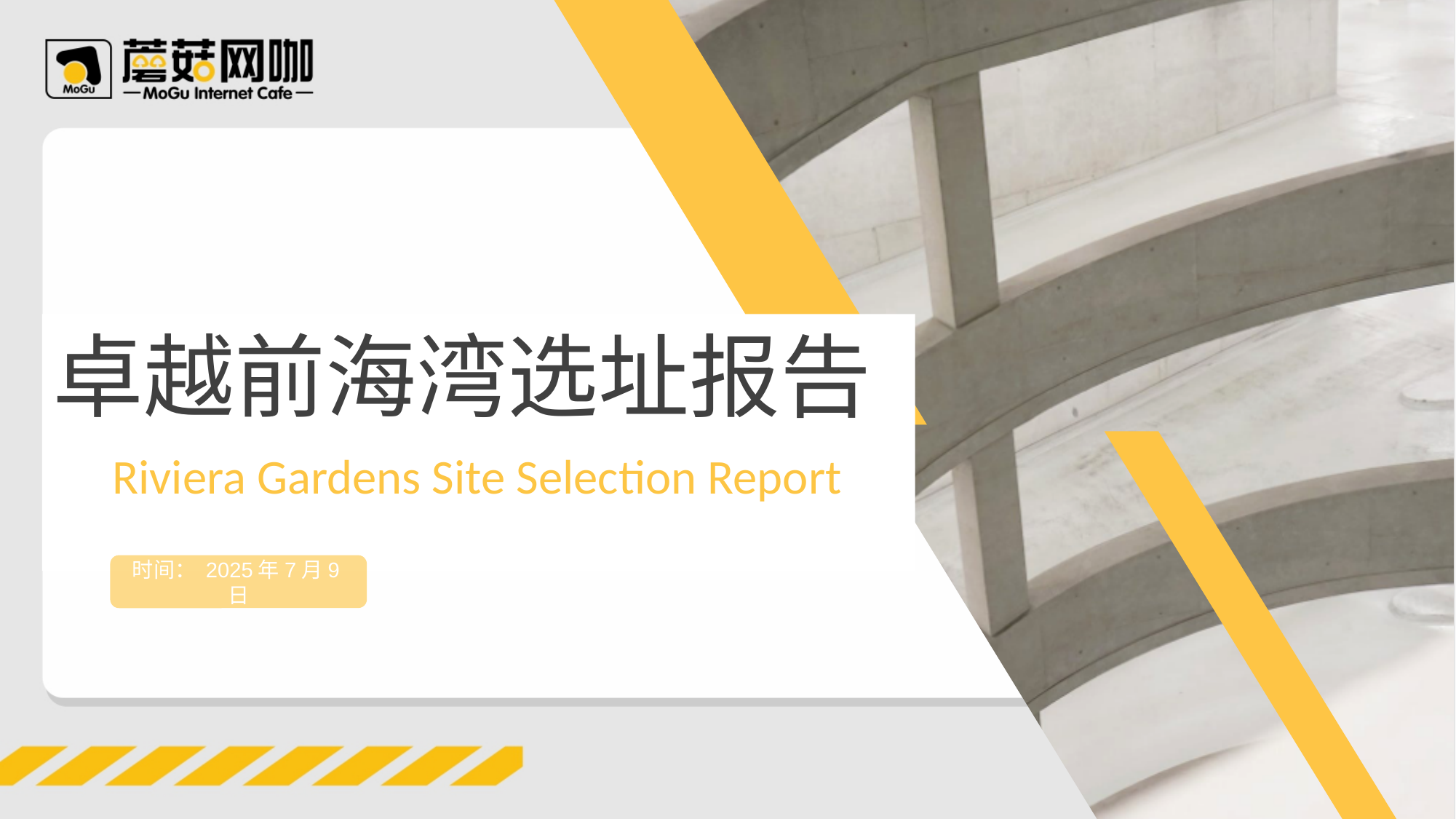

卓越前海湾选址报告

Riviera Gardens Site Selection Report
时间： 2025年7月9日